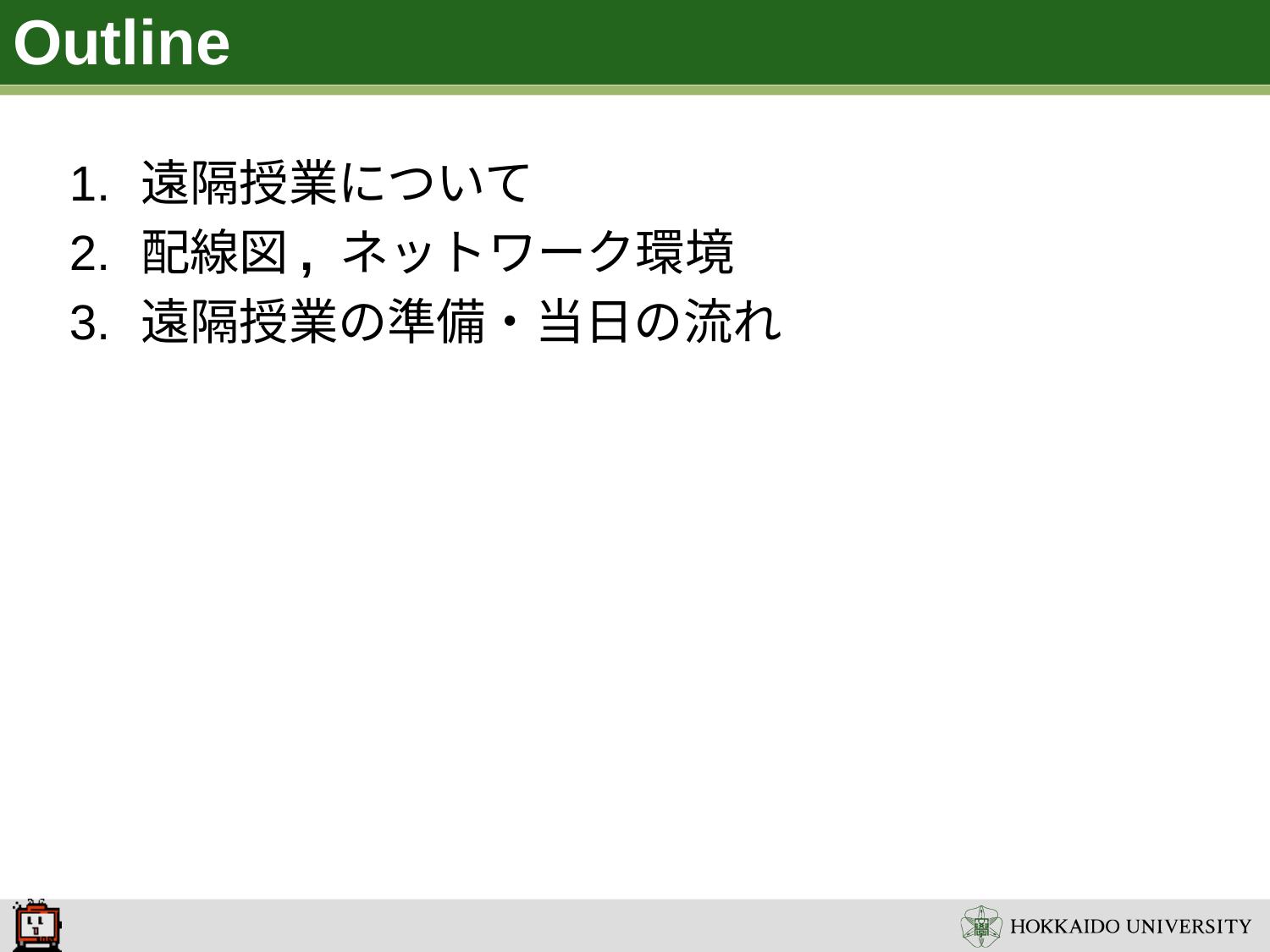

# Outline
遠隔授業について
配線図, ネットワーク環境
遠隔授業の準備・当日の流れ